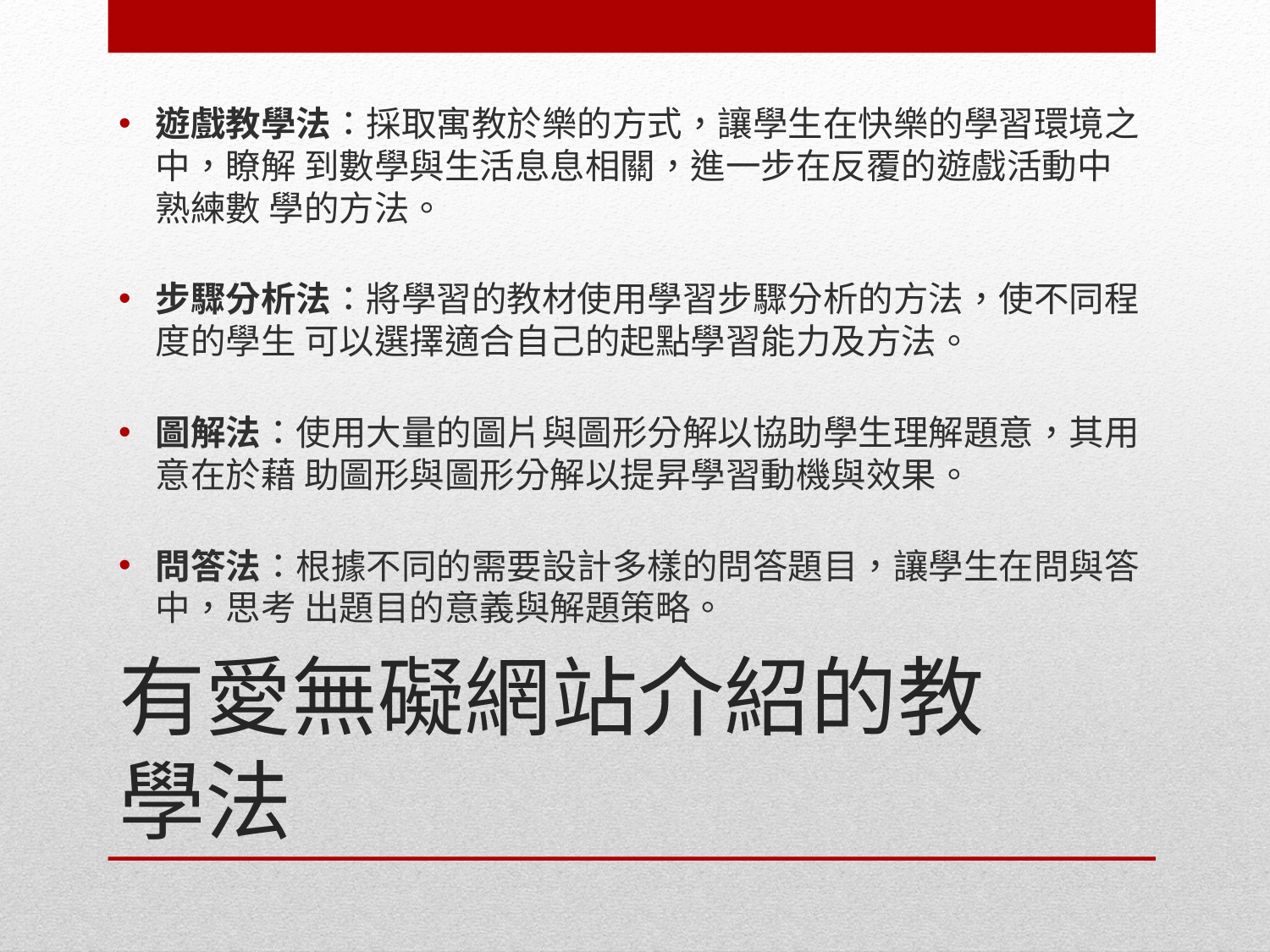

遊戲教學法：採取寓教於樂的方式，讓學生在快樂的學習環境之中，瞭解 到數學與生活息息相關，進一步在反覆的遊戲活動中熟練數 學的方法。
步驟分析法：將學習的教材使用學習步驟分析的方法，使不同程度的學生 可以選擇適合自己的起點學習能力及方法。
圖解法：使用大量的圖片與圖形分解以協助學生理解題意，其用意在於藉 助圖形與圖形分解以提昇學習動機與效果。
問答法：根據不同的需要設計多樣的問答題目，讓學生在問與答中，思考 出題目的意義與解題策略。

# 有愛無礙網站介紹的教學法